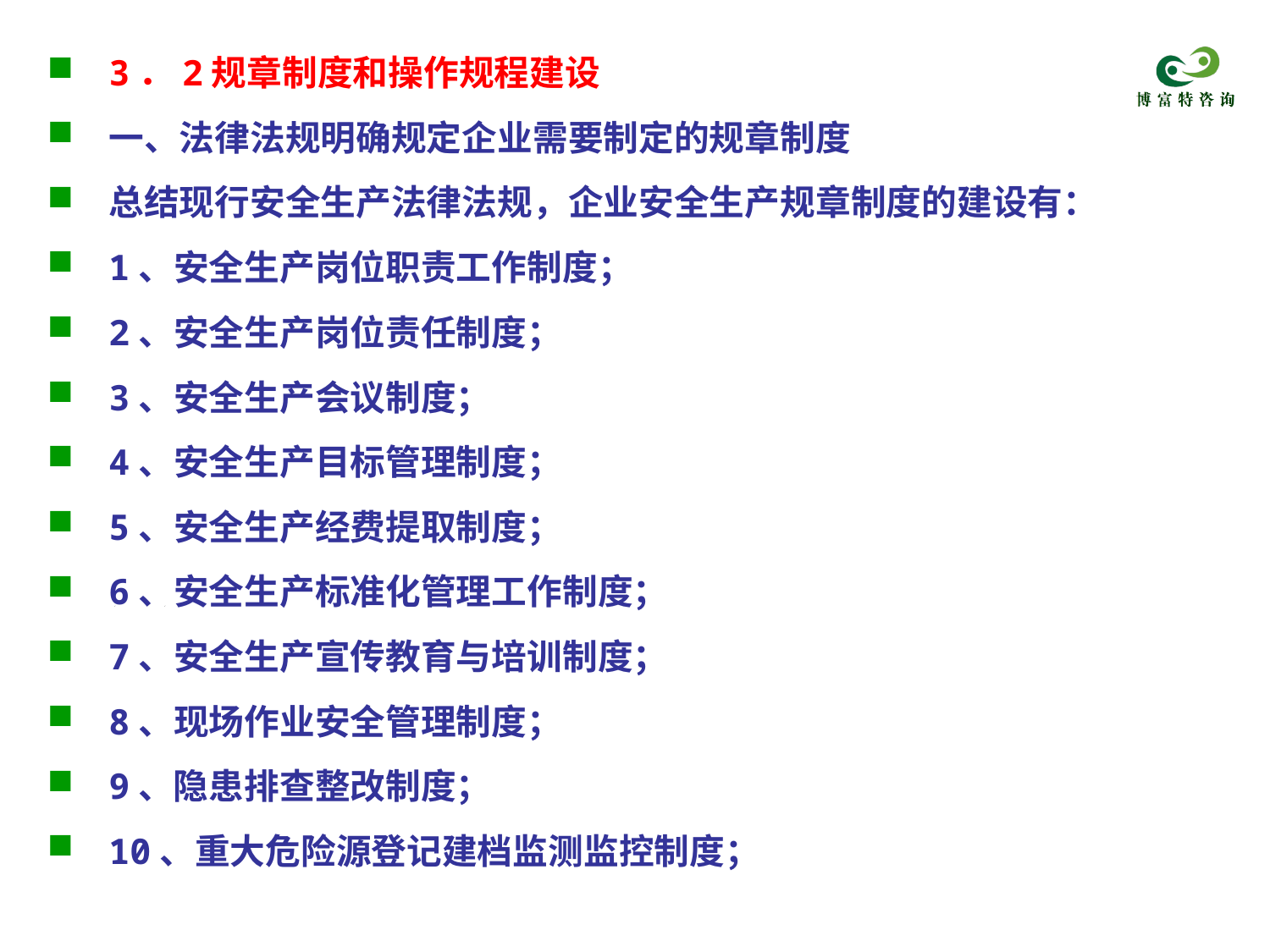

3．2规章制度和操作规程建设
一、法律法规明确规定企业需要制定的规章制度
总结现行安全生产法律法规，企业安全生产规章制度的建设有：
1、安全生产岗位职责工作制度；
2、安全生产岗位责任制度；
3、安全生产会议制度；
4、安全生产目标管理制度；
5、安全生产经费提取制度；
6、安全生产标准化管理工作制度；
7、安全生产宣传教育与培训制度；
8、现场作业安全管理制度；
9、隐患排查整改制度；
10、重大危险源登记建档监测监控制度；